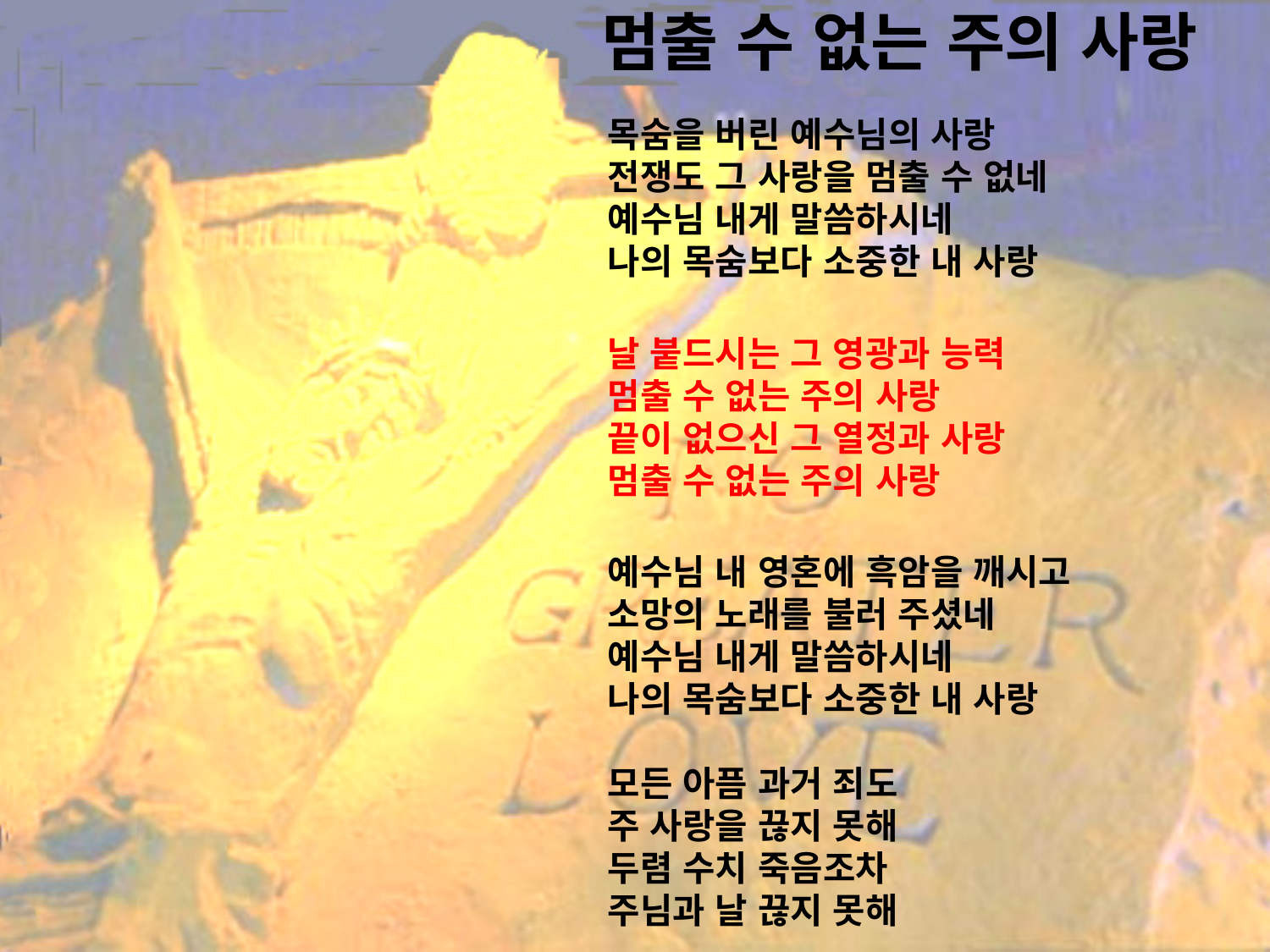

# 멈출 수 없는 주의 사랑
목숨을 버린 예수님의 사랑
전쟁도 그 사랑을 멈출 수 없네
예수님 내게 말씀하시네
나의 목숨보다 소중한 내 사랑
날 붙드시는 그 영광과 능력
멈출 수 없는 주의 사랑
끝이 없으신 그 열정과 사랑
멈출 수 없는 주의 사랑
예수님 내 영혼에 흑암을 깨시고
소망의 노래를 불러 주셨네
예수님 내게 말씀하시네
나의 목숨보다 소중한 내 사랑
모든 아픔 과거 죄도
주 사랑을 끊지 못해
두렴 수치 죽음조차
주님과 날 끊지 못해